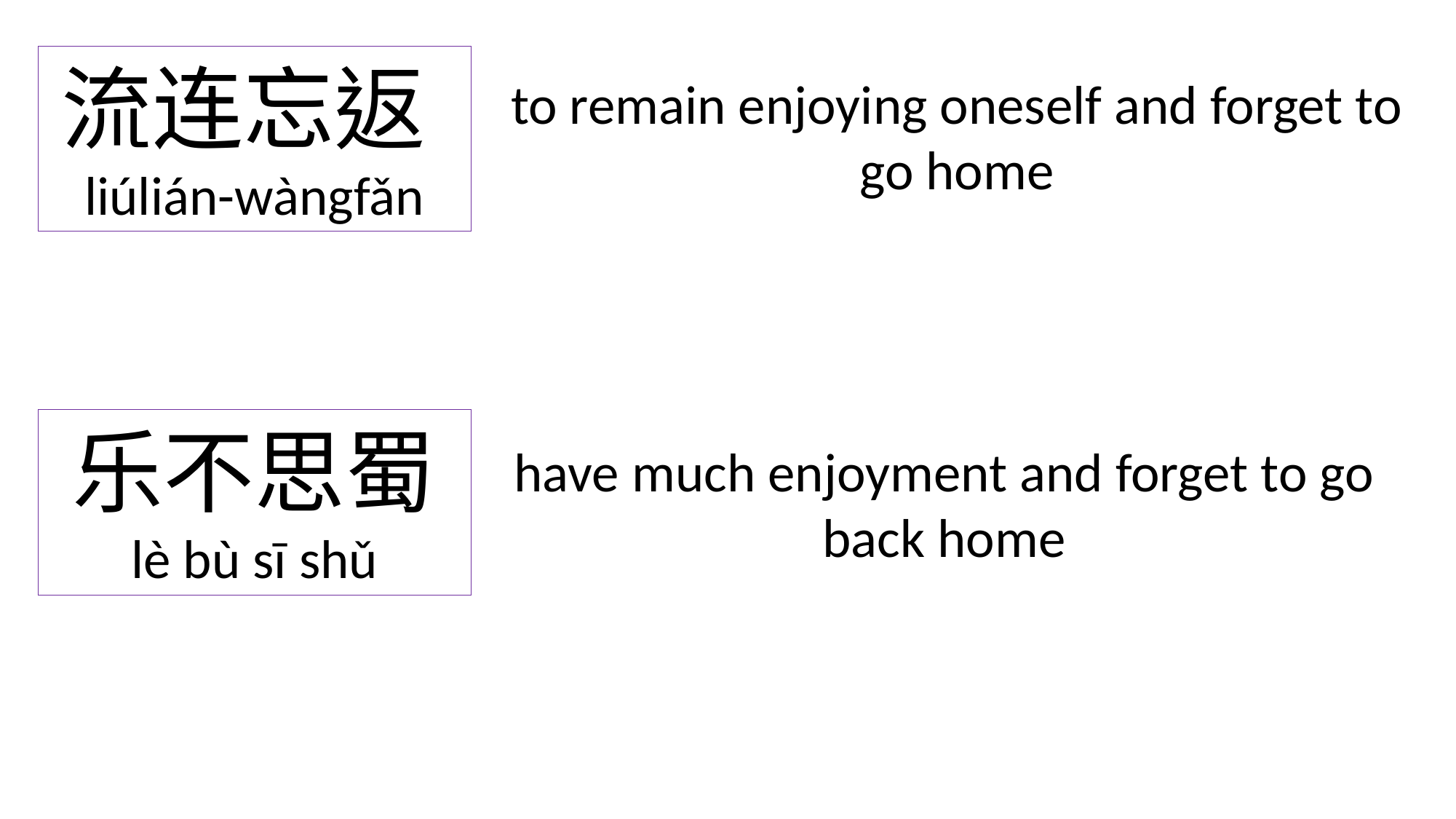

流连忘返liúlián-wàngfǎn
to remain enjoying oneself and forget to go home
乐不思蜀
lè bù sī shǔ
have much enjoyment and forget to go back home